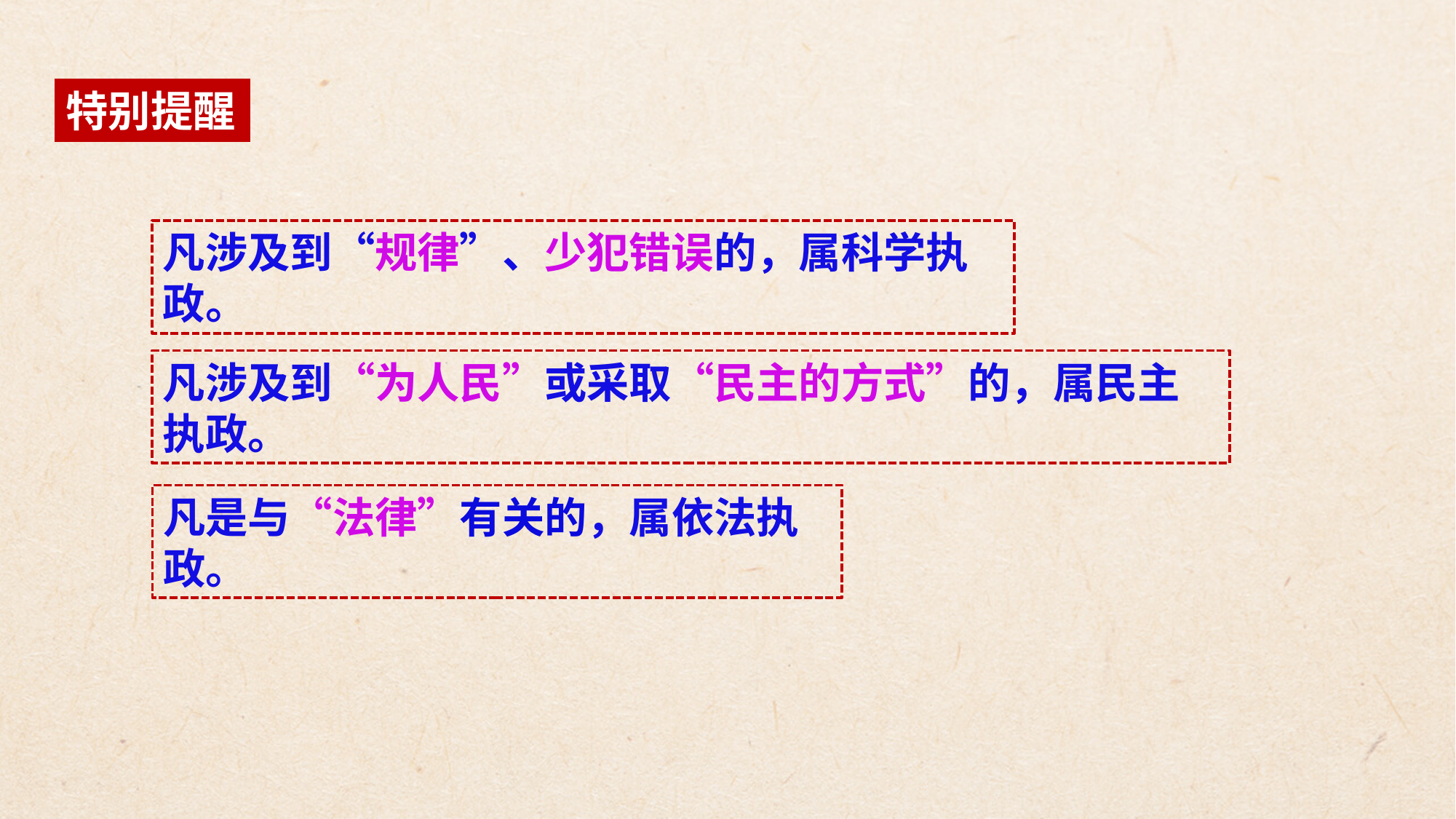

特别提醒
凡涉及到“规律”、少犯错误的，属科学执政。
凡涉及到“为人民”或采取“民主的方式”的，属民主执政。
凡是与“法律”有关的，属依法执政。